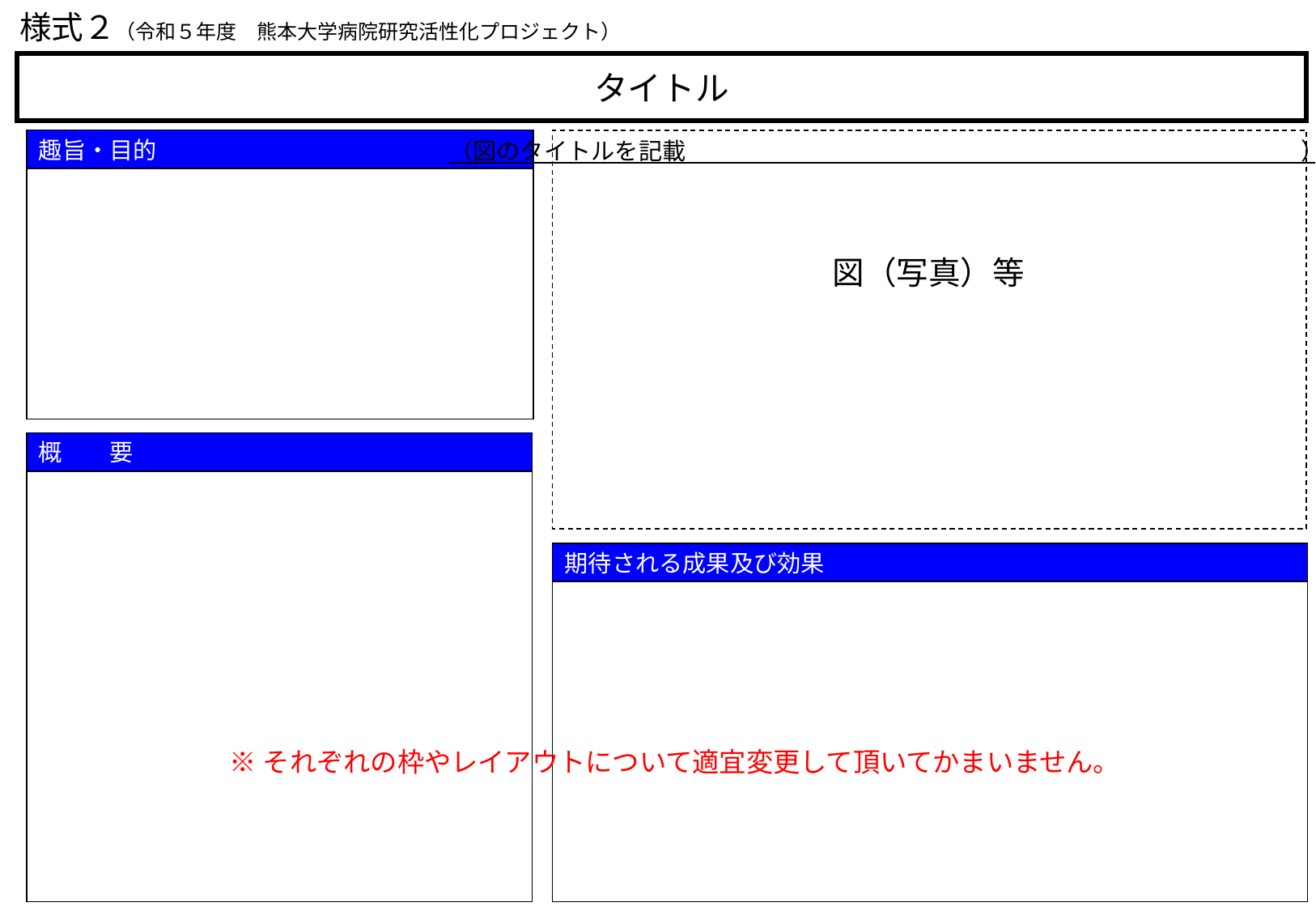

様式２（令和５年度　熊本大学病院研究活性化プロジェクト）
タイトル
趣旨・目的

（図のタイトルを記載　　　　　　　　　　　　　　　　　　　　　　　　　　）

図（写真）等
概　　要

期待される成果及び効果

※それぞれの枠やレイアウトについて適宜変更して頂いてかまいません。